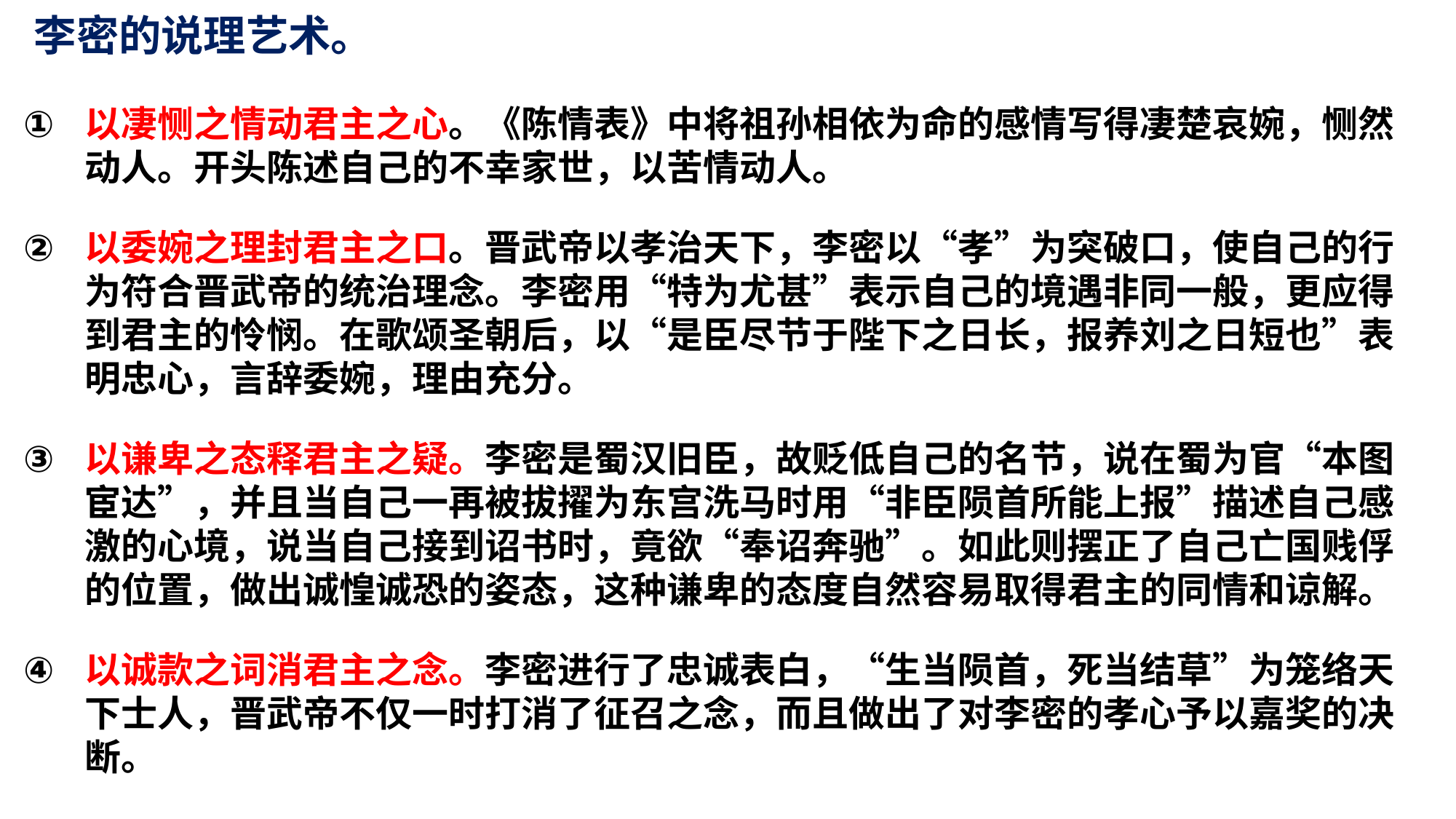

李密的说理艺术。
以凄恻之情动君主之心。《陈情表》中将祖孙相依为命的感情写得凄楚哀婉，恻然动人。开头陈述自己的不幸家世，以苦情动人。
以委婉之理封君主之口。晋武帝以孝治天下，李密以“孝”为突破口，使自己的行为符合晋武帝的统治理念。李密用“特为尤甚”表示自己的境遇非同一般，更应得到君主的怜悯。在歌颂圣朝后，以“是臣尽节于陛下之日长，报养刘之日短也”表明忠心，言辞委婉，理由充分。
以谦卑之态释君主之疑。李密是蜀汉旧臣，故贬低自己的名节，说在蜀为官“本图宦达”，并且当自己一再被拔擢为东宫洗马时用“非臣陨首所能上报”描述自己感激的心境，说当自己接到诏书时，竟欲“奉诏奔驰”。如此则摆正了自己亡国贱俘的位置，做出诚惶诚恐的姿态，这种谦卑的态度自然容易取得君主的同情和谅解。
以诚款之词消君主之念。李密进行了忠诚表白，“生当陨首，死当结草”为笼络天下士人，晋武帝不仅一时打消了征召之念，而且做出了对李密的孝心予以嘉奖的决断。